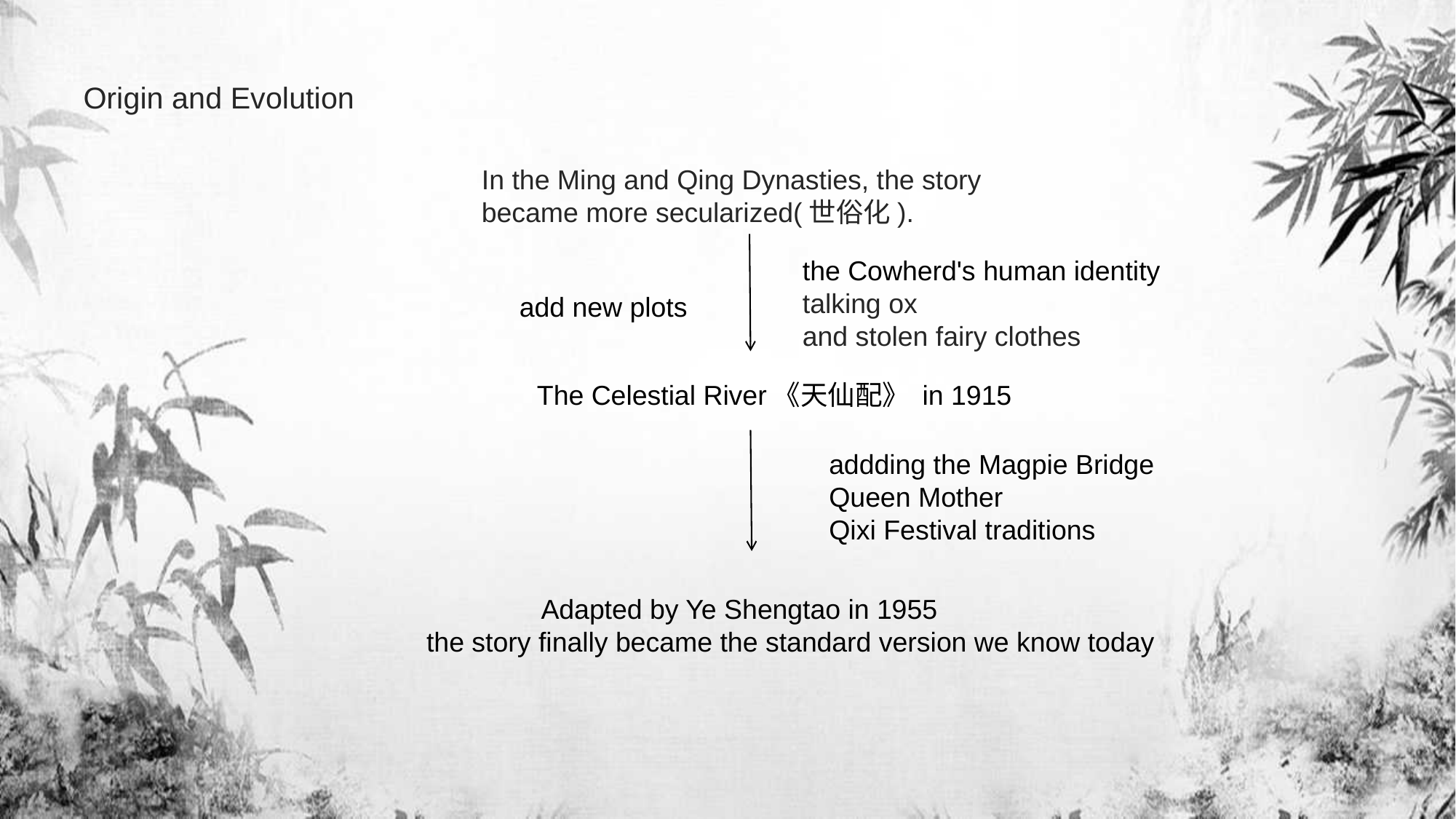

# Origin and Evolution
In the Ming and Qing Dynasties, the story became more secularized(世俗化).
the Cowherd's human identity
talking ox
and stolen fairy clothes
add new plots
The Celestial River《天仙配》 in 1915
addding the Magpie Bridge
Queen Mother
Qixi Festival traditions
               Adapted by Ye Shengtao in 1955
the story finally became the standard version we know today